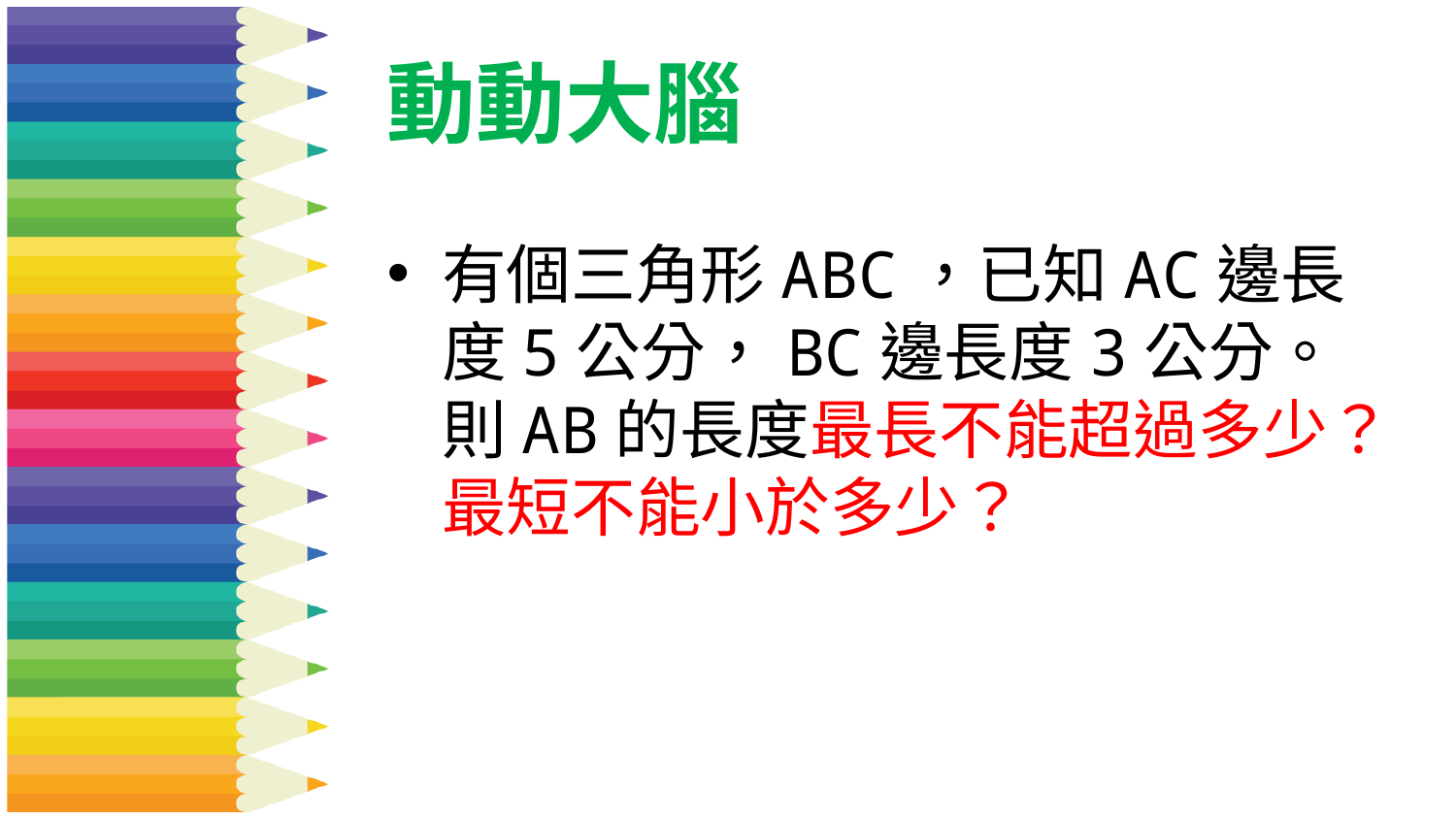

# 動動大腦
有個三角形ABC，已知AC邊長度5公分，BC邊長度3公分。
則AB的長度最長不能超過多少？
最短不能小於多少？